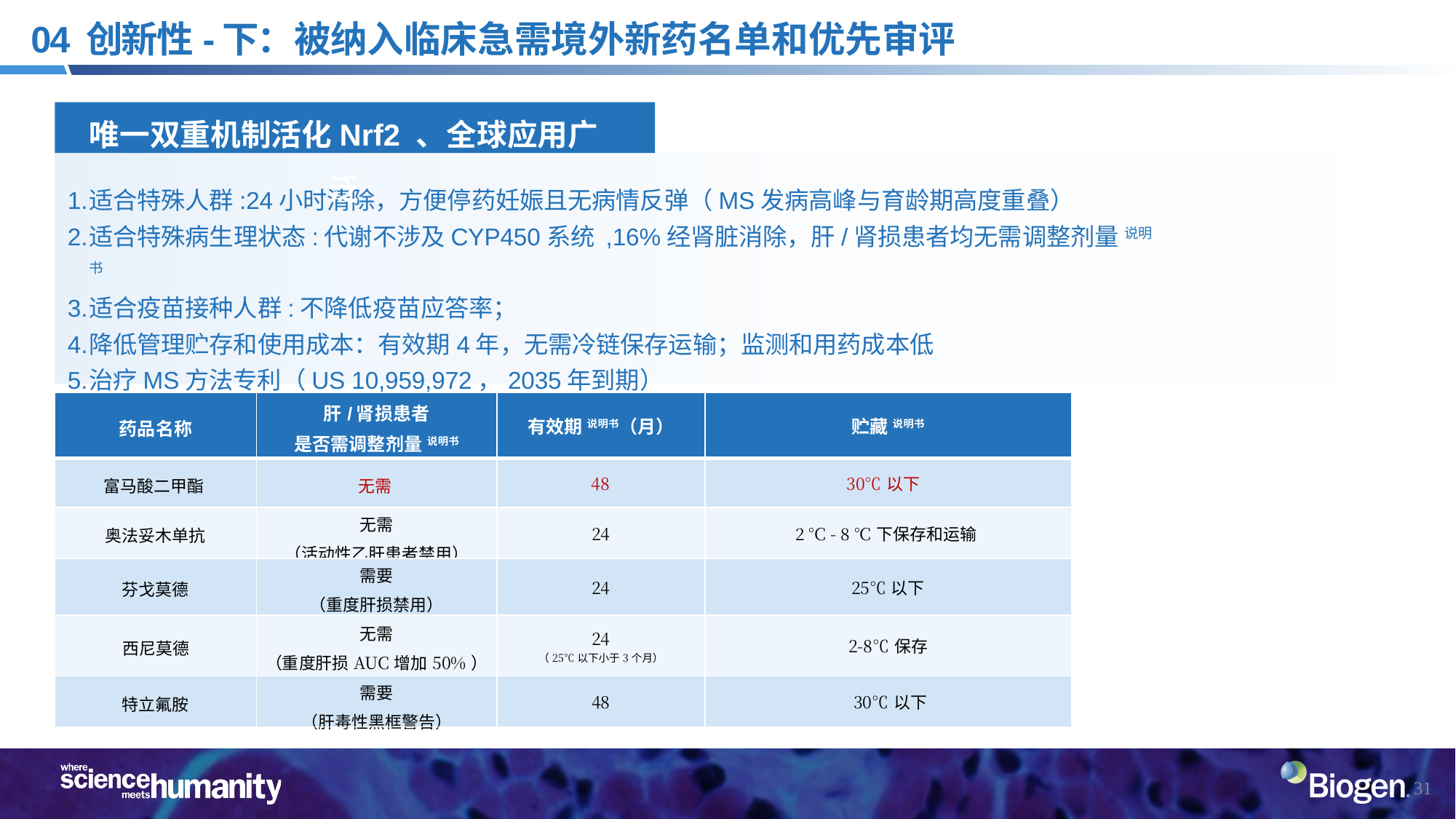

# 04 创新性-下：被纳入临床急需境外新药名单和优先审评
唯一双重机制活化Nrf2 、全球应用广泛

适合特殊人群:24小时清除，方便停药妊娠且无病情反弹（MS发病高峰与育龄期高度重叠）
适合特殊病生理状态:代谢不涉及CYP450系统 ,16%经肾脏消除，肝/肾损患者均无需调整剂量 说明书
适合疫苗接种人群:不降低疫苗应答率；
降低管理贮存和使用成本：有效期4年，无需冷链保存运输；监测和用药成本低
治疗MS方法专利（US 10,959,972，2035年到期）
| 药品名称 | 肝/肾损患者 是否需调整剂量 说明书 | 有效期 说明书（月） | 贮藏 说明书 |
| --- | --- | --- | --- |
| 富马酸二甲酯 | 无需 | 48 | 30℃以下 |
| 奥法妥木单抗 | 无需 （活动性乙肝患者禁用） | 24 | 2 °C - 8 °C下保存和运输 |
| 芬戈莫德 | 需要 （重度肝损禁用） | 24 | 25℃以下 |
| 西尼莫德 | 无需 （重度肝损AUC增加50%） | 24 （25℃以下小于3个月） | 2-8℃保存 |
| 特立氟胺 | 需要 （肝毒性黑框警告） | 48 | 30℃以下 |
31